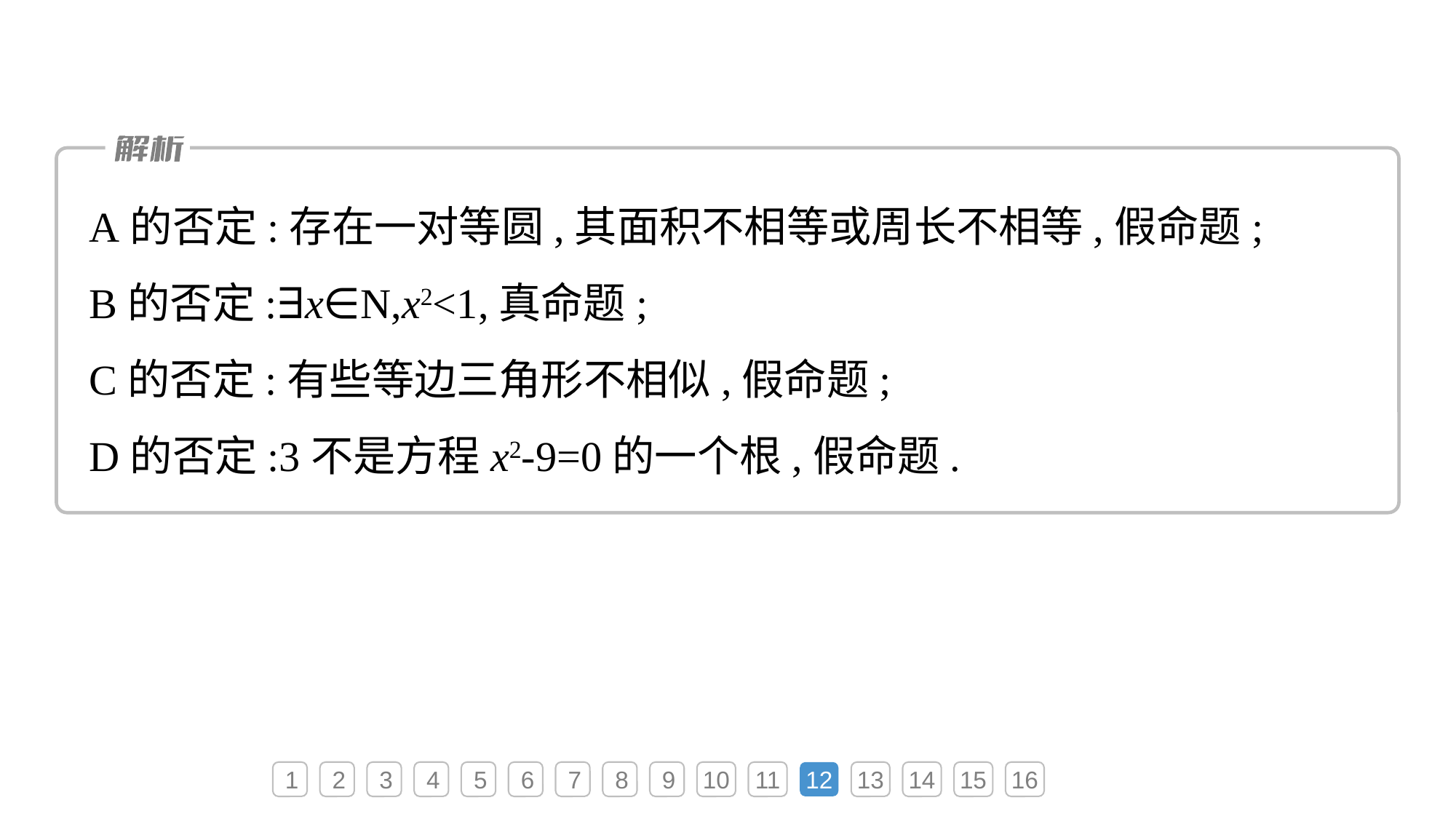

A的否定:存在一对等圆,其面积不相等或周长不相等,假命题;
B的否定:∃x∈N,x2<1,真命题;
C的否定:有些等边三角形不相似,假命题;
D的否定:3不是方程x2-9=0的一个根,假命题.
1
2
3
4
5
6
7
8
9
10
11
12
13
14
15
16